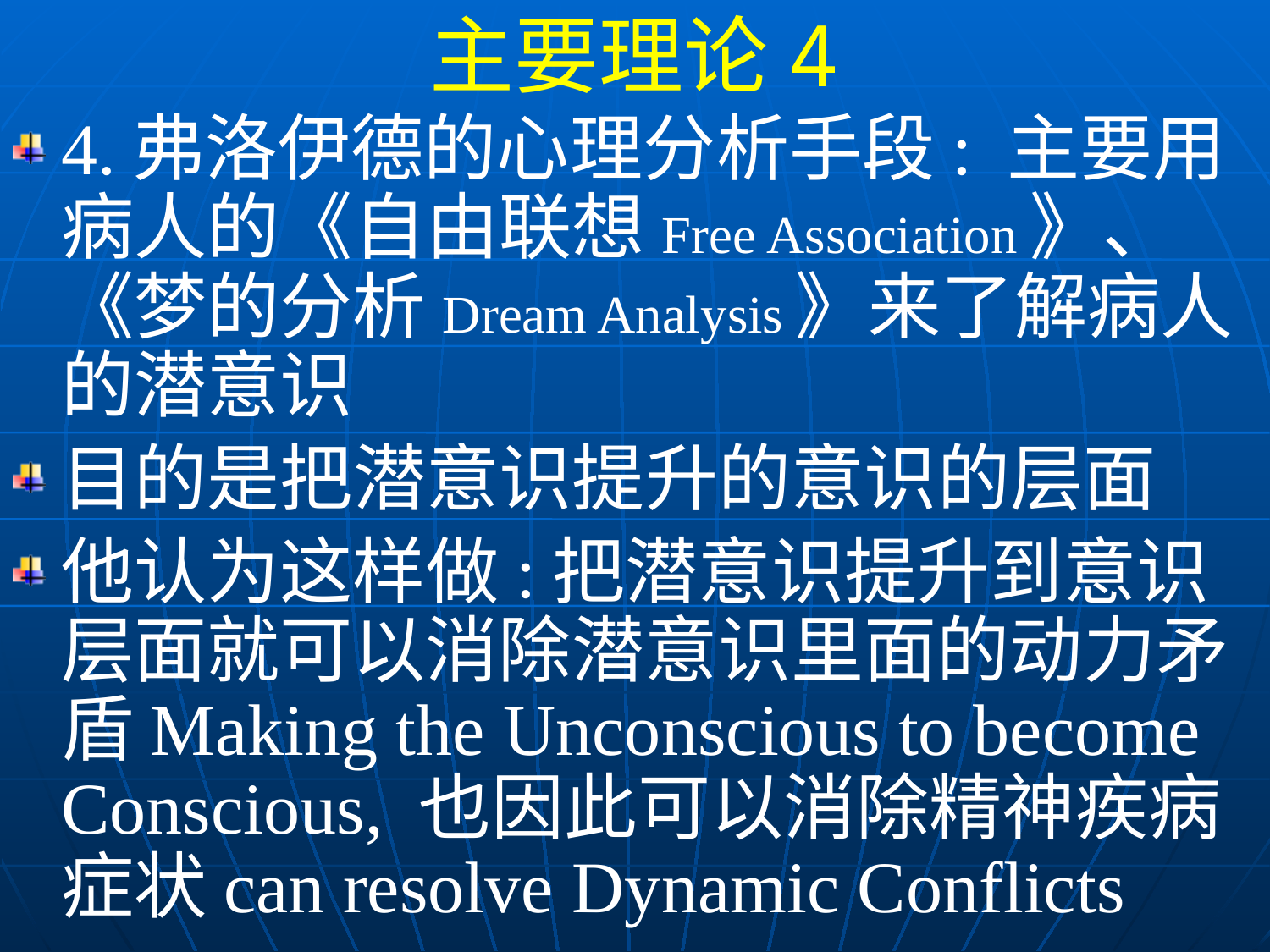

主要理论4
4.弗洛伊德的心理分析手段: 主要用病人的《自由联想Free Association》、《梦的分析Dream Analysis》来了解病人的潜意识
目的是把潜意识提升的意识的层面
他认为这样做:把潜意识提升到意识层面就可以消除潜意识里面的动力矛盾Making the Unconscious to become Conscious, 也因此可以消除精神疾病症状can resolve Dynamic Conflicts